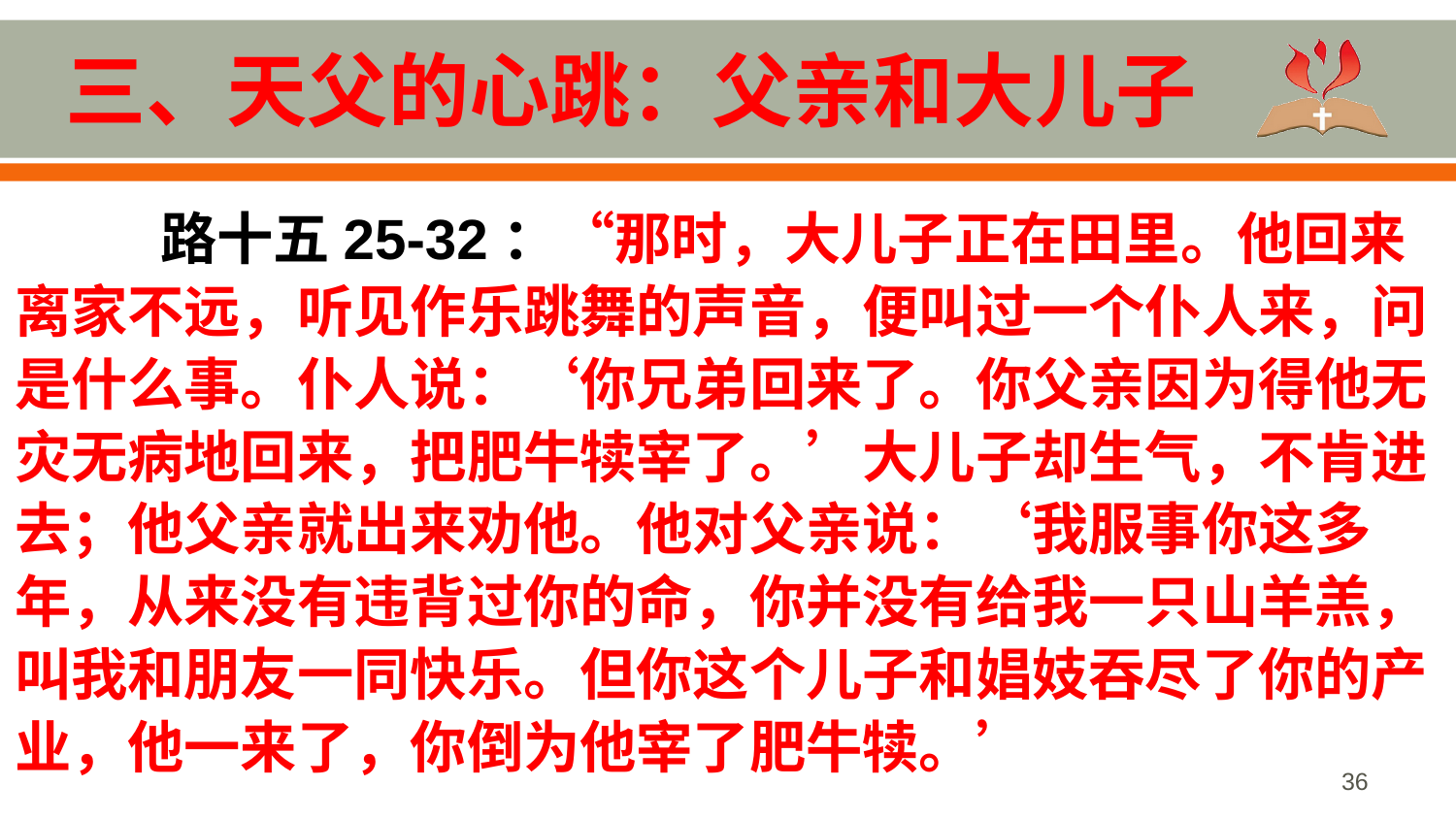

# 三、天父的心跳：父亲和大儿子
	路十五25-32：“那时，大儿子正在田里。他回来离家不远，听见作乐跳舞的声音，便叫过一个仆人来，问是什么事。仆人说：‘你兄弟回来了。你父亲因为得他无灾无病地回来，把肥牛犊宰了。’大儿子却生气，不肯进去；他父亲就出来劝他。他对父亲说：‘我服事你这多年，从来没有违背过你的命，你并没有给我一只山羊羔，叫我和朋友一同快乐。但你这个儿子和娼妓吞尽了你的产业，他一来了，你倒为他宰了肥牛犊。’

36